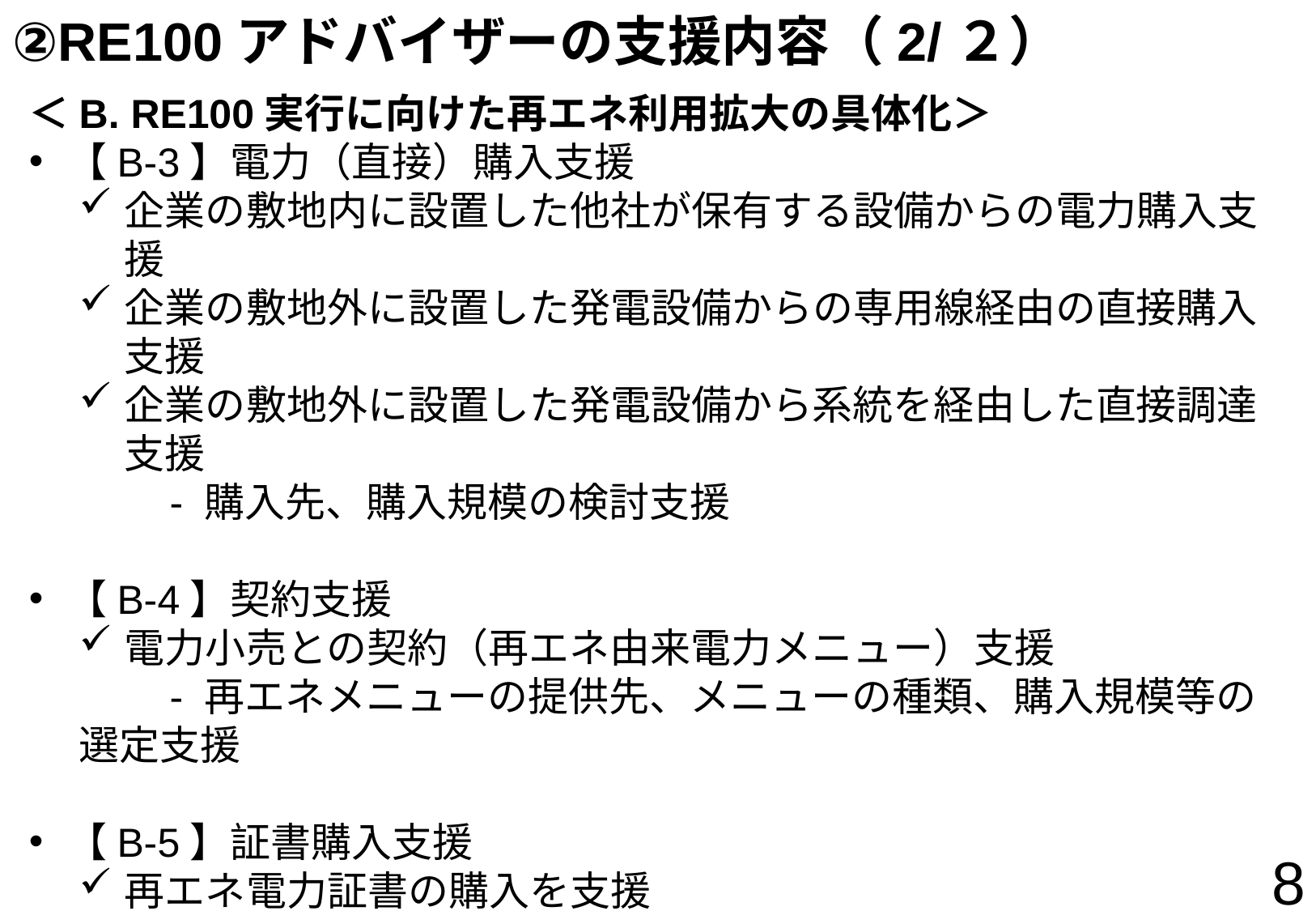

# ②RE100アドバイザーの支援内容（2/２）
＜B. RE100実行に向けた再エネ利用拡大の具体化＞
【B-3】電力（直接）購入支援
企業の敷地内に設置した他社が保有する設備からの電力購入支援
企業の敷地外に設置した発電設備からの専用線経由の直接購入支援
企業の敷地外に設置した発電設備から系統を経由した直接調達支援
　　- 購入先、購入規模の検討支援

【B-4】契約支援
電力小売との契約（再エネ由来電力メニュー）支援
　　- 再エネメニューの提供先、メニューの種類、購入規模等の選定支援

【B-5】証書購入支援
再エネ電力証書の購入を支援
　　- 証明書の発行先、種類、購入規模の検討支援
　　- クレジットのプロバイダー、種類、購入方法、購入規模の検討支援
8